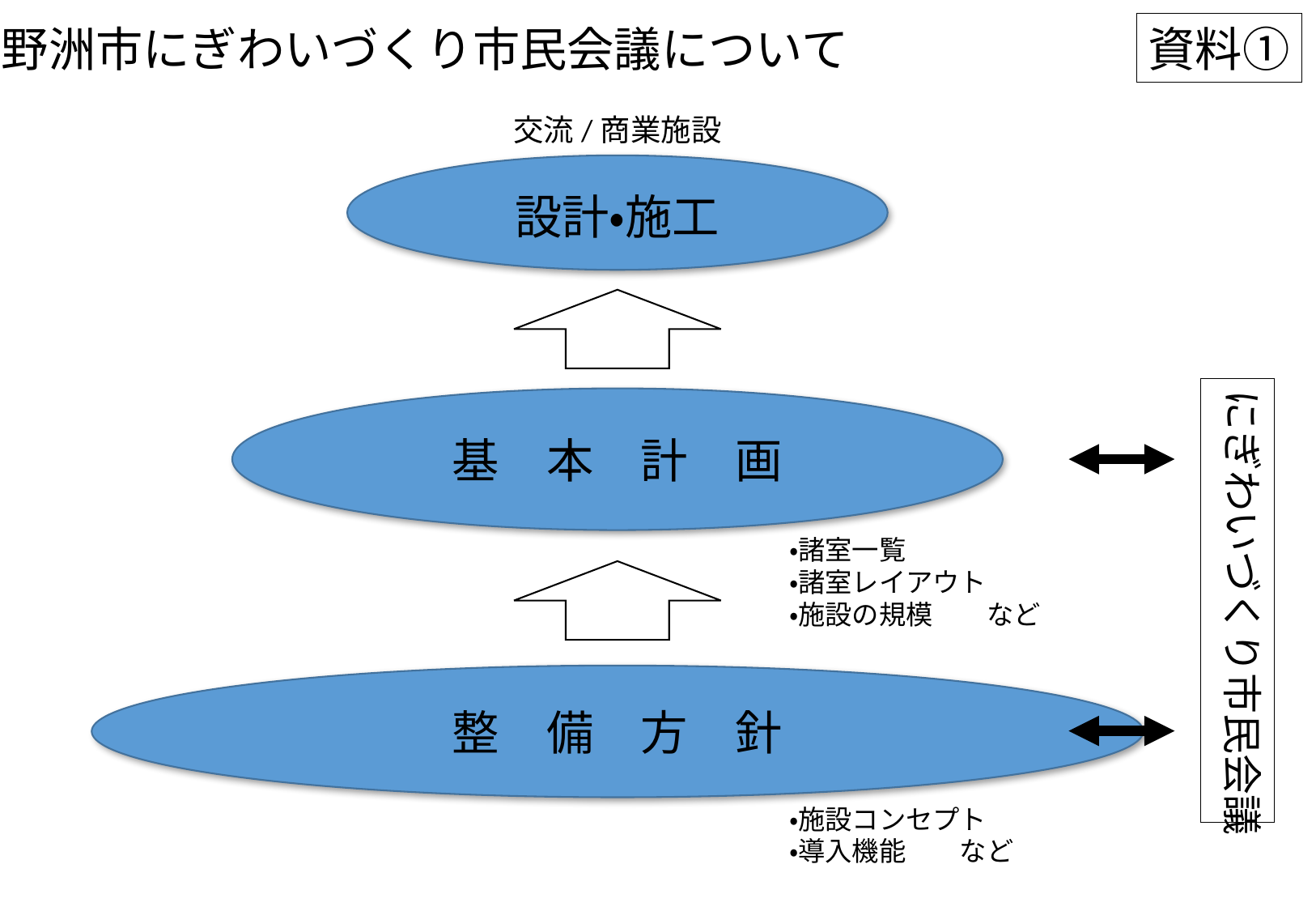

野洲市にぎわいづくり市民会議について
資料①
交流/商業施設

設計・施工

にぎわいづくり市民会議

基　本　計　画
・諸室一覧
・諸室レイアウト
・施設の規模　　など

整　備　方　針
・施設コンセプト
・導入機能　　など